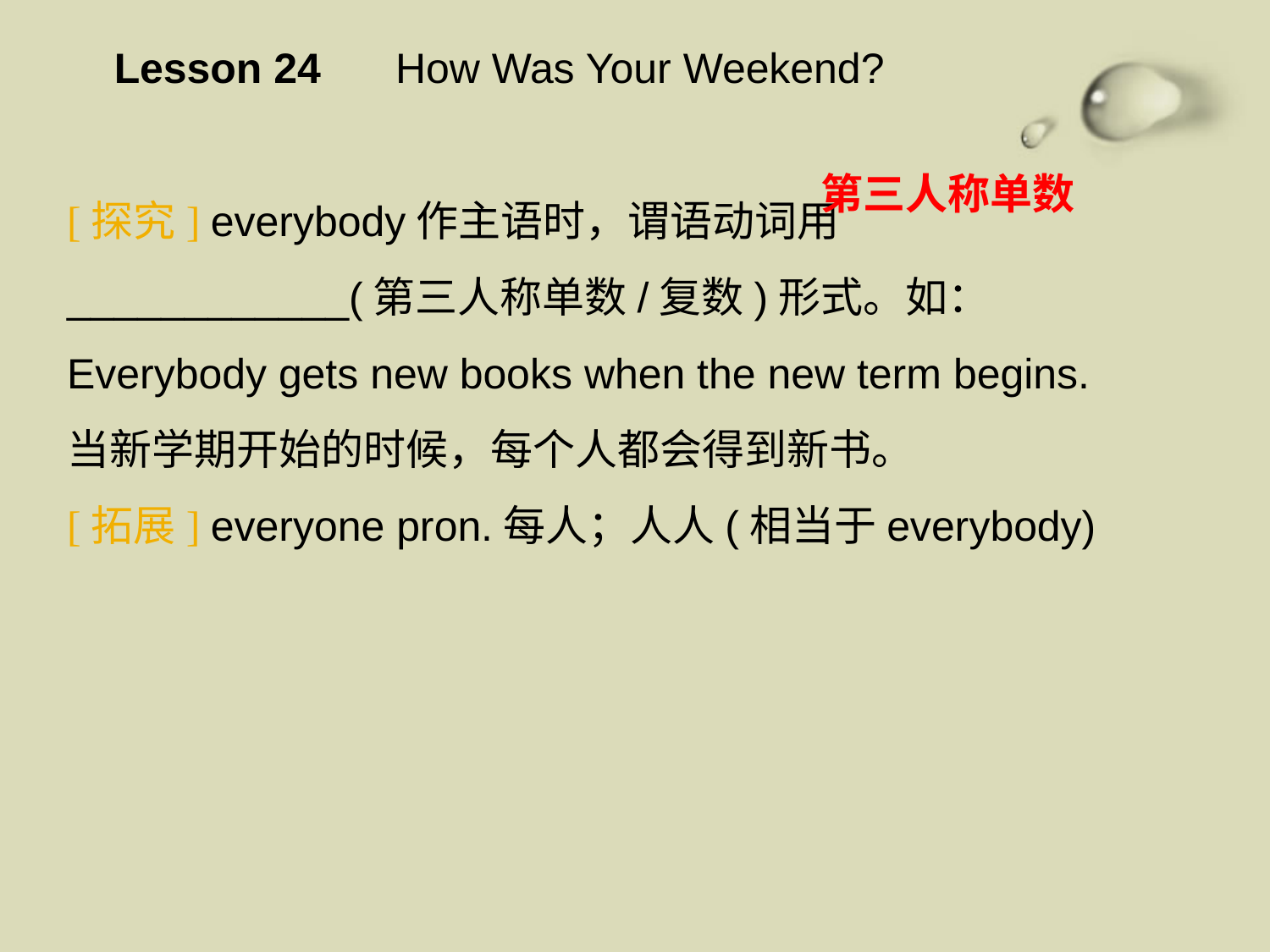

Lesson 24 　How Was Your Weekend?
第三人称单数
[探究] everybody作主语时，谓语动词用____________(第三人称单数/复数)形式。如：
Everybody gets new books when the new term begins.
当新学期开始的时候，每个人都会得到新书。
[拓展] everyone pron.每人；人人(相当于everybody)